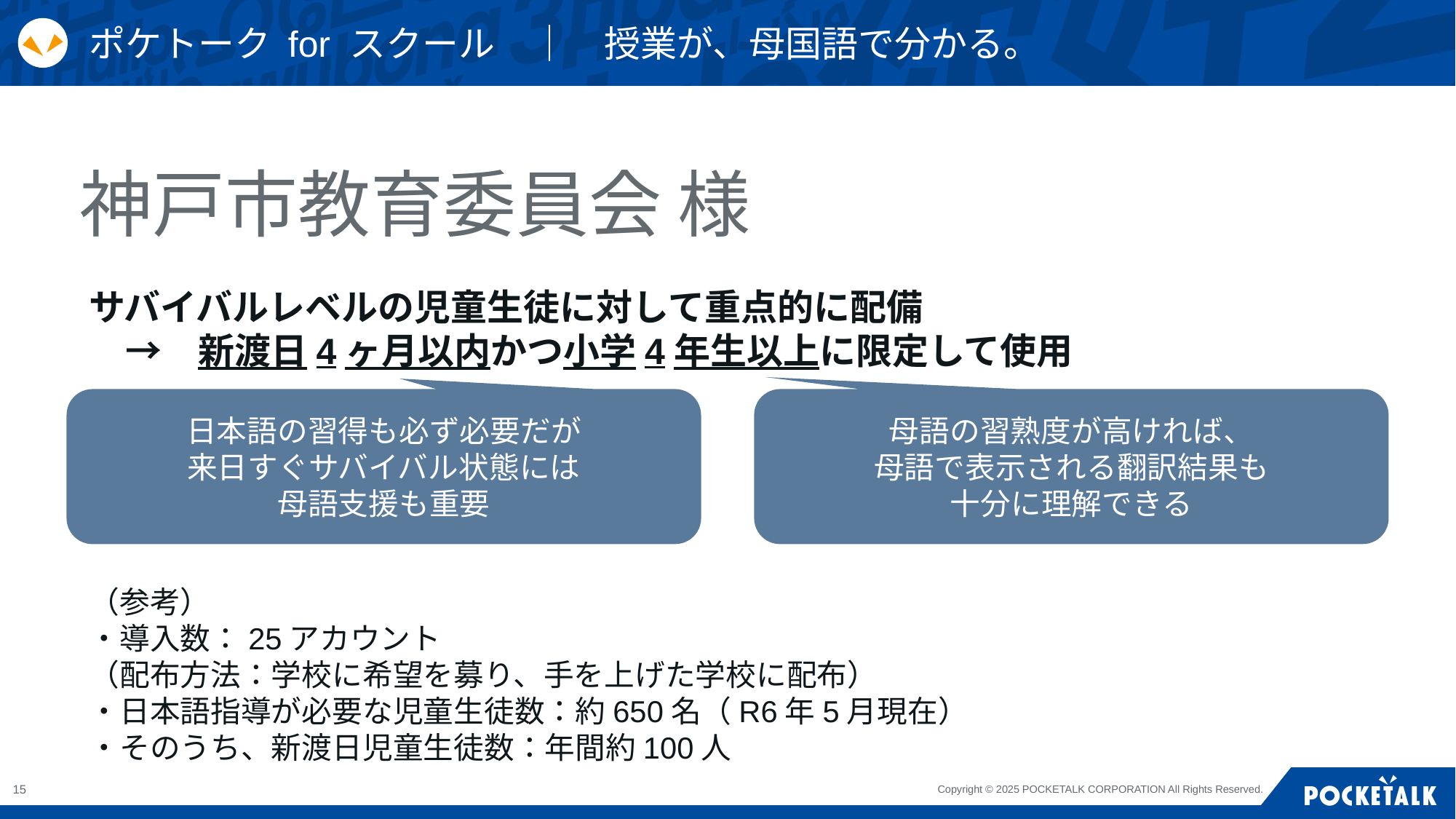

ポケトーク for スクール　｜　授業が、母国語で分かる。
神戸市教育委員会 様
サバイバルレベルの児童生徒に対して重点的に配備
　→　新渡日4ヶ月以内かつ小学4年生以上に限定して使用

（参考）
・導入数：25アカウント
（配布方法：学校に希望を募り、手を上げた学校に配布）
・日本語指導が必要な児童生徒数：約650名（R6年5月現在）
・そのうち、新渡日児童生徒数：年間約100人
日本語の習得も必ず必要だが
来日すぐサバイバル状態には
母語支援も重要
母語の習熟度が高ければ、
母語で表示される翻訳結果も
十分に理解できる
15